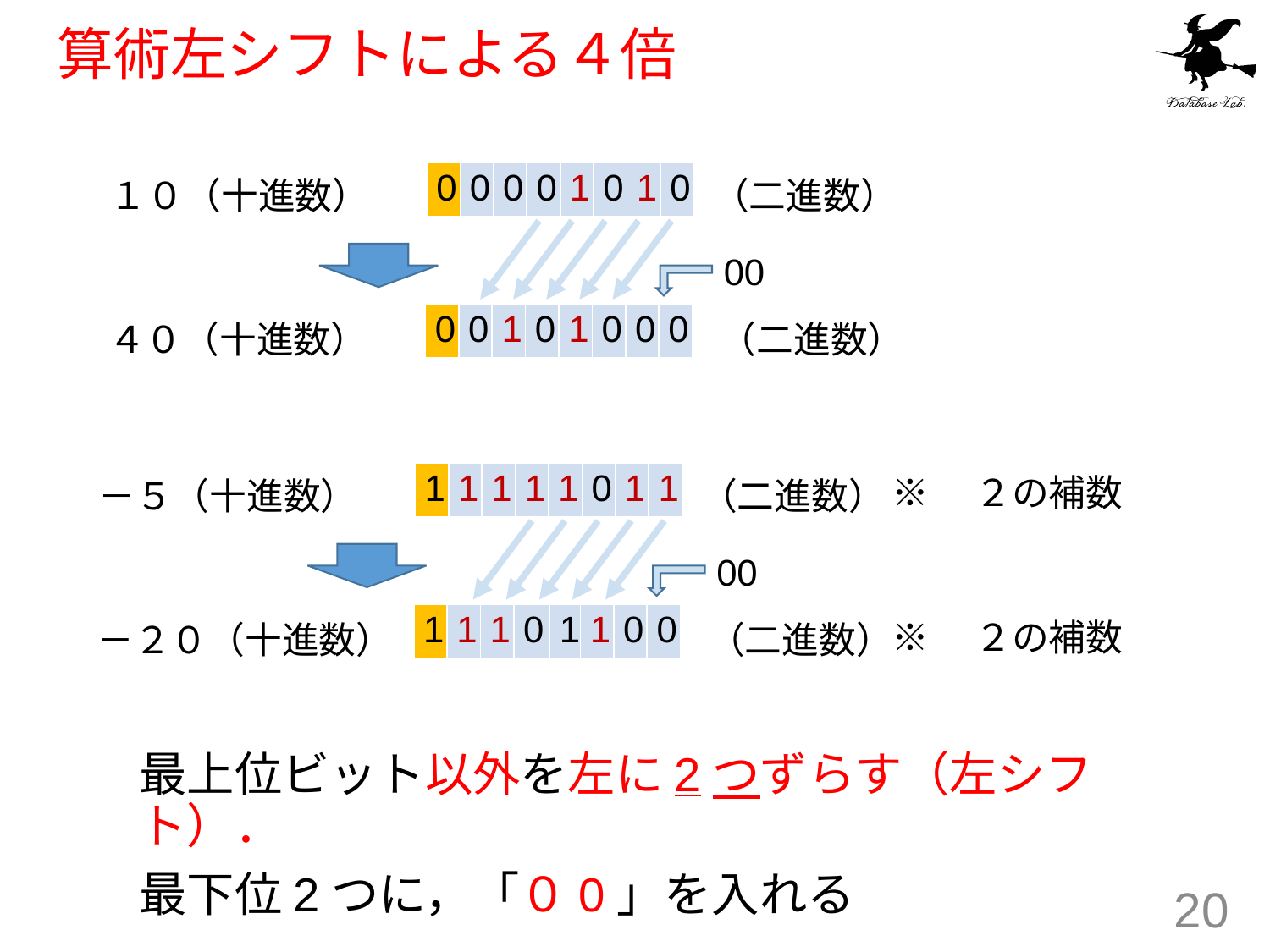

# 算術左シフトによる４倍

| 0 | 0 | 0 | 0 | 1 | 0 | 1 | 0 |
| --- | --- | --- | --- | --- | --- | --- | --- |
１０（十進数）
（二進数）

00

| 0 | 0 | 1 | 0 | 1 | 0 | 0 | 0 |
| --- | --- | --- | --- | --- | --- | --- | --- |
４０（十進数）
（二進数）
| 1 | 1 | 1 | 1 | 1 | 0 | 1 | 1 |
| --- | --- | --- | --- | --- | --- | --- | --- |
－５（十進数）
（二進数）
※　２の補数

00

| 1 | 1 | 1 | 0 | 1 | 1 | 0 | 0 |
| --- | --- | --- | --- | --- | --- | --- | --- |
－２０（十進数）
（二進数）
※　２の補数
最上位ビット以外を左に2つずらす（左シフト）．
最下位2つに，「０0」を入れる

20